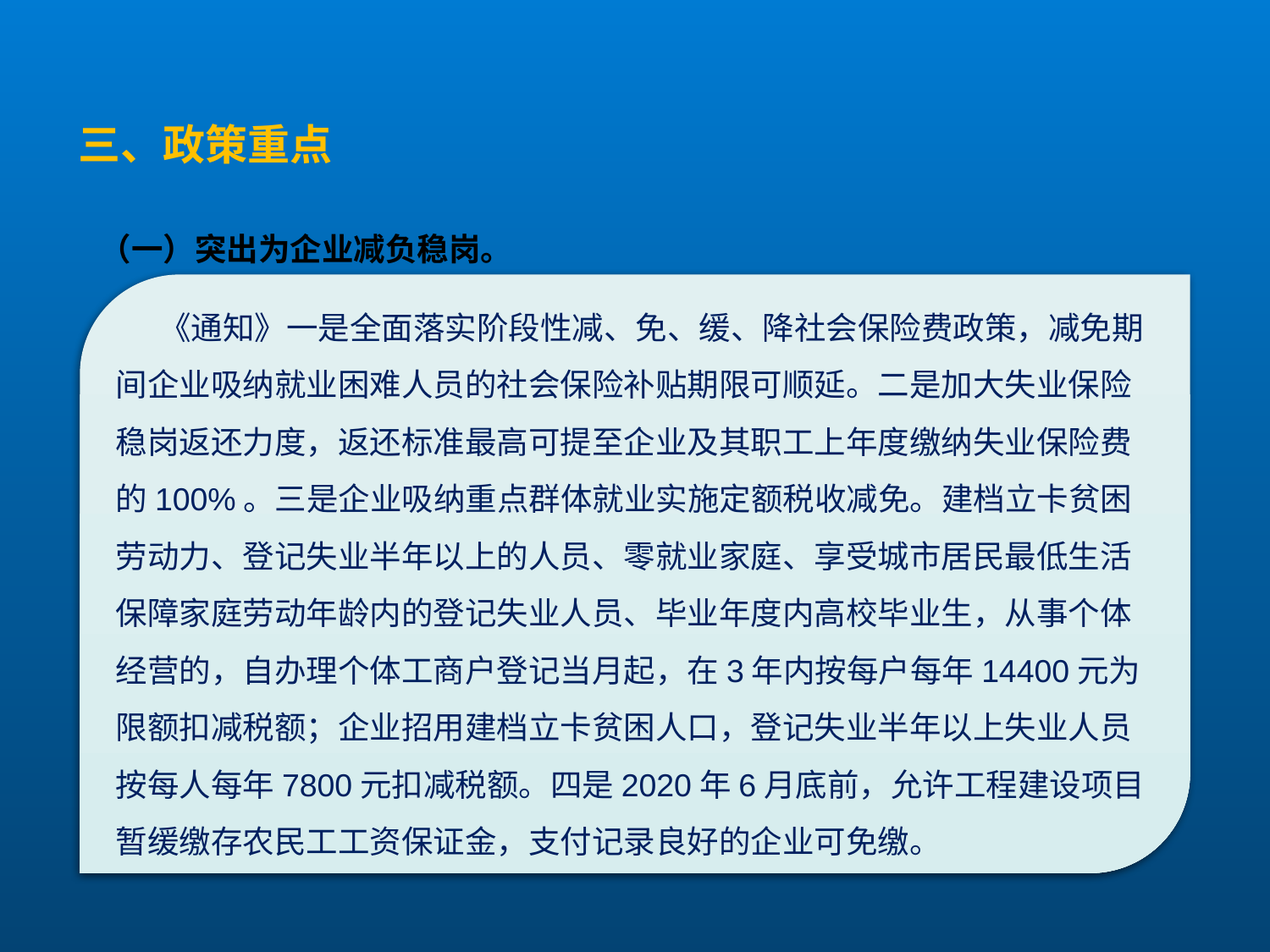

三、政策重点
（一）突出为企业减负稳岗。

     《通知》一是全面落实阶段性减、免、缓、降社会保险费政策，减免期间企业吸纳就业困难人员的社会保险补贴期限可顺延。二是加大失业保险稳岗返还力度，返还标准最高可提至企业及其职工上年度缴纳失业保险费的100%。三是企业吸纳重点群体就业实施定额税收减免。建档立卡贫困劳动力、登记失业半年以上的人员、零就业家庭、享受城市居民最低生活保障家庭劳动年龄内的登记失业人员、毕业年度内高校毕业生，从事个体经营的，自办理个体工商户登记当月起，在3年内按每户每年14400元为限额扣减税额；企业招用建档立卡贫困人口，登记失业半年以上失业人员按每人每年7800元扣减税额。四是2020年6月底前，允许工程建设项目暂缓缴存农民工工资保证金，支付记录良好的企业可免缴。